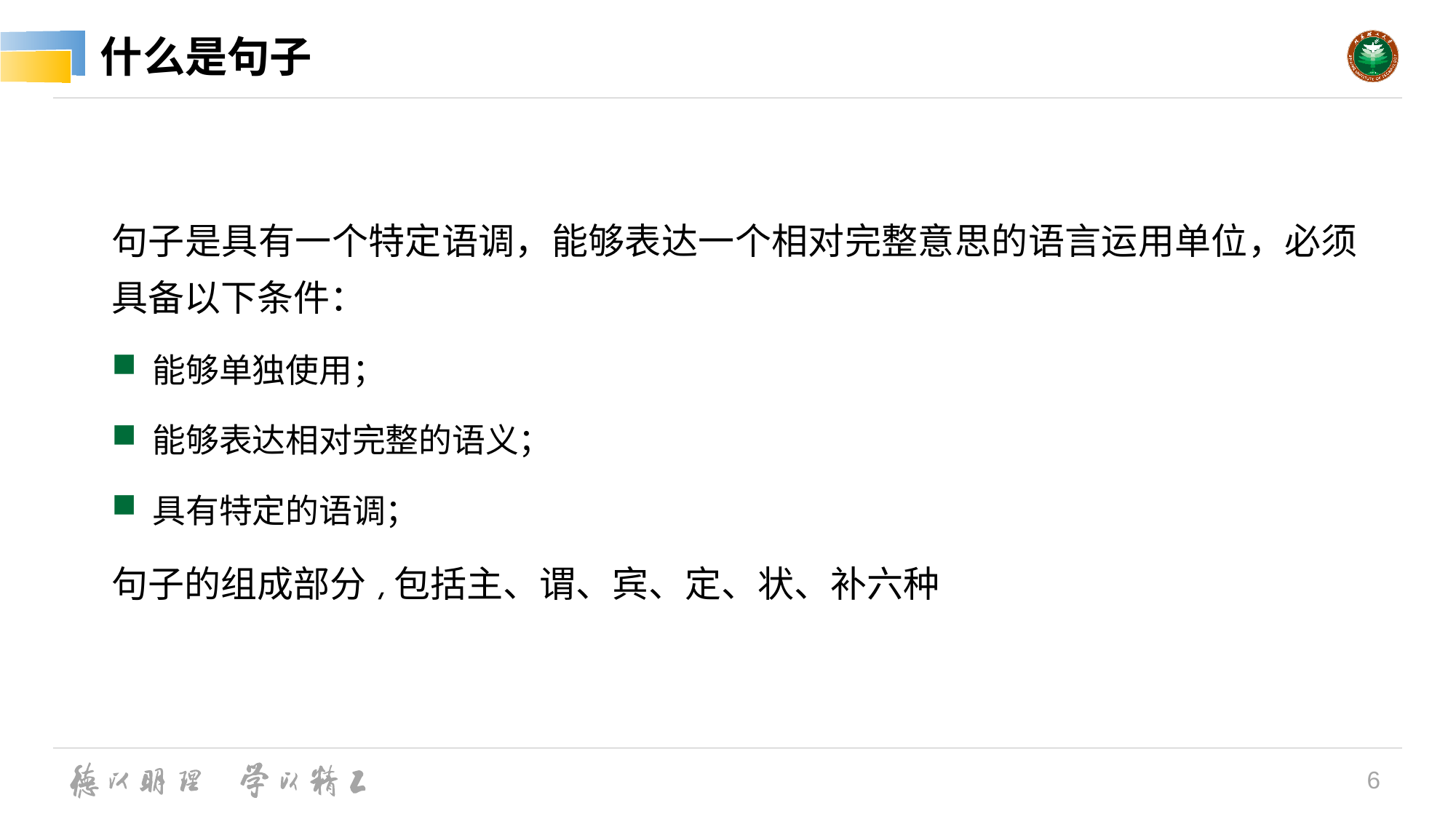

# 什么是句子
句子是具有一个特定语调，能够表达一个相对完整意思的语言运用单位，必须具备以下条件：
能够单独使用；
能够表达相对完整的语义；
具有特定的语调；
句子的组成部分,包括主、谓、宾、定、状、补六种